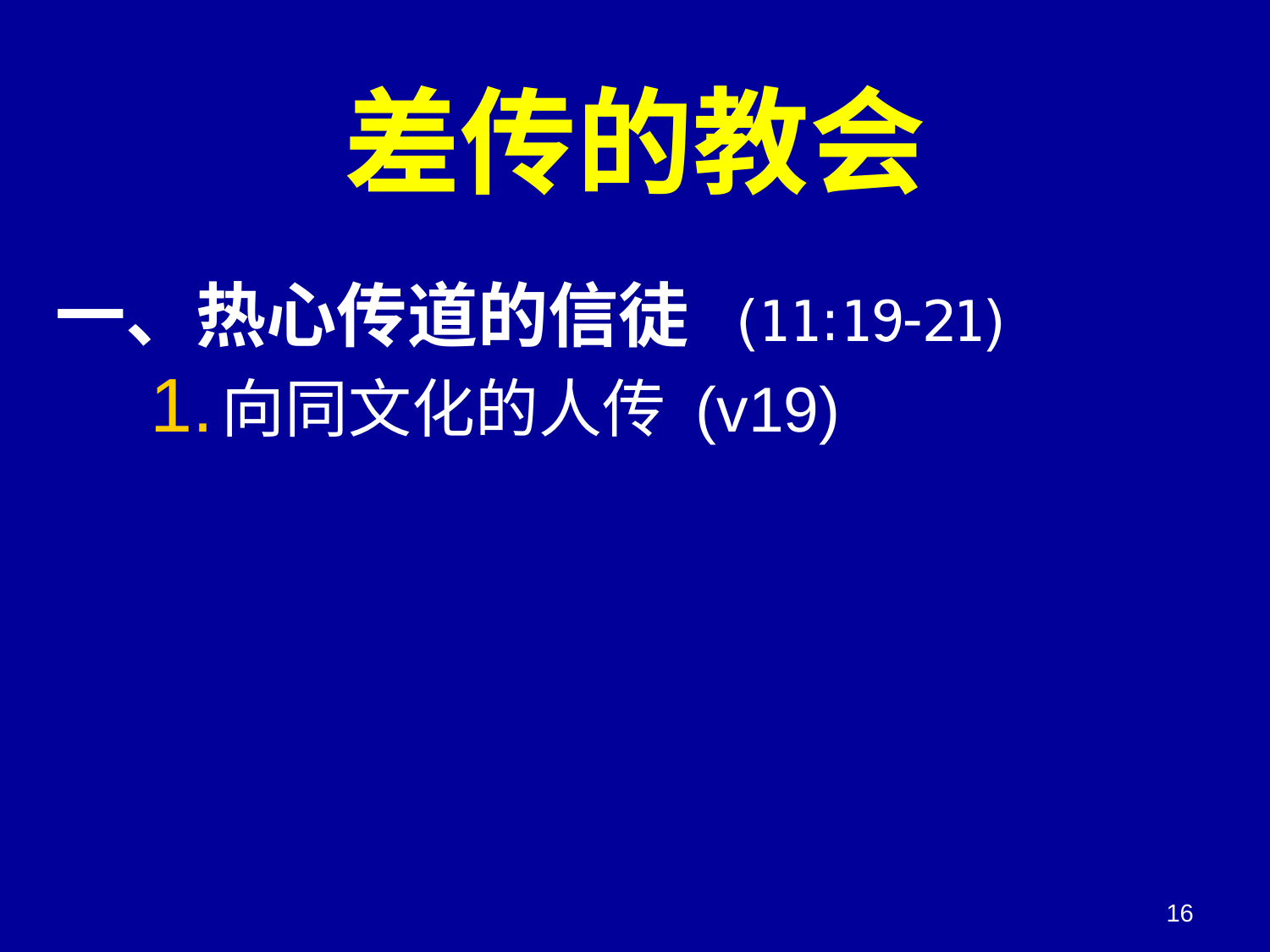

# 差传的教会
一、热心传道的信徒	(11:19-21)
向同文化的人传 (v19)

16